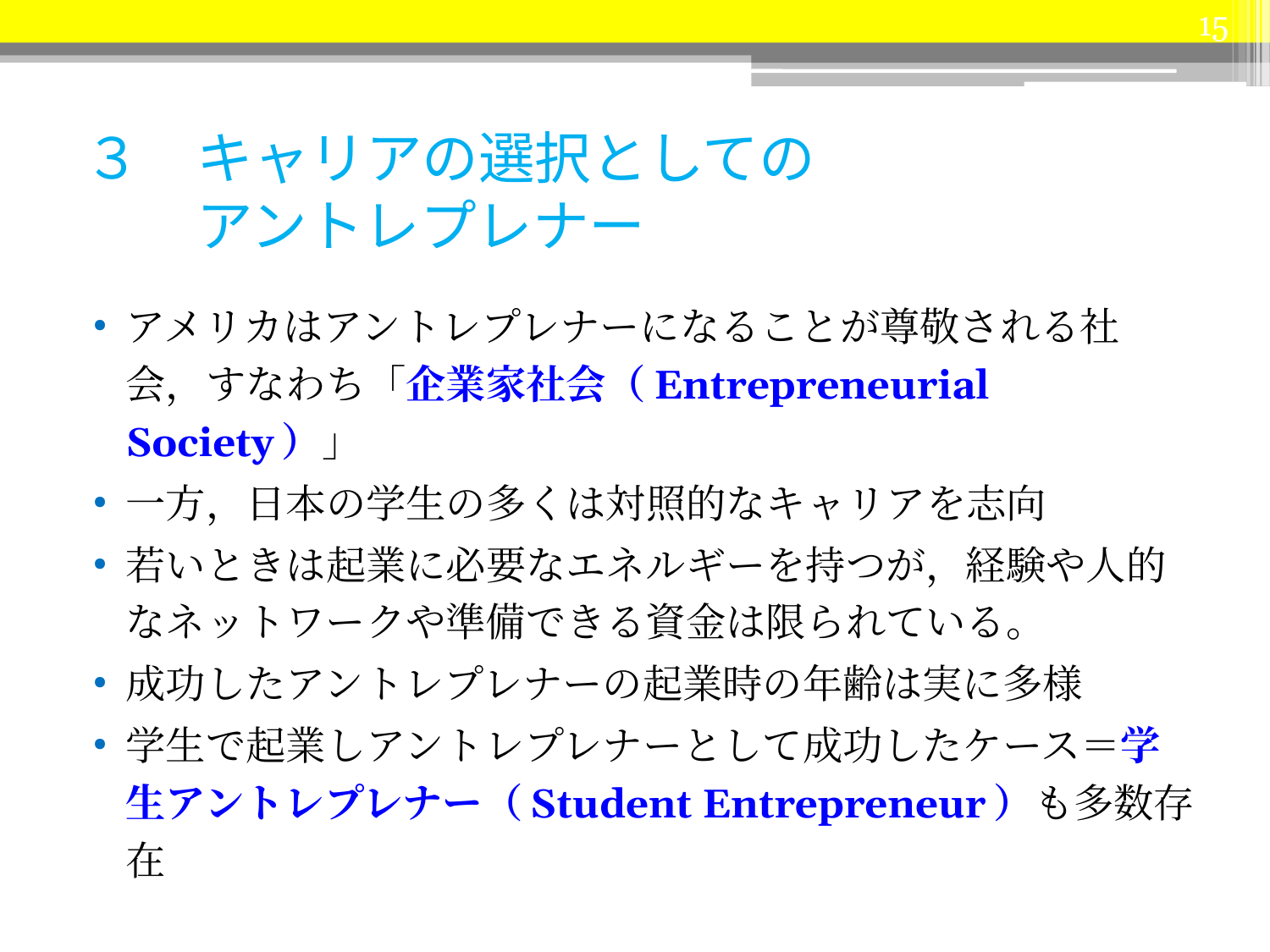

15
# ３　キャリアの選択としての 　　アントレプレナー
アメリカはアントレプレナーになることが尊敬される社会，すなわち「企業家社会（Entrepreneurial Society）」
一方，日本の学生の多くは対照的なキャリアを志向
若いときは起業に必要なエネルギーを持つが，経験や人的なネットワークや準備できる資金は限られている。
成功したアントレプレナーの起業時の年齢は実に多様
学生で起業しアントレプレナーとして成功したケース＝学生アントレプレナー（Student Entrepreneur）も多数存在